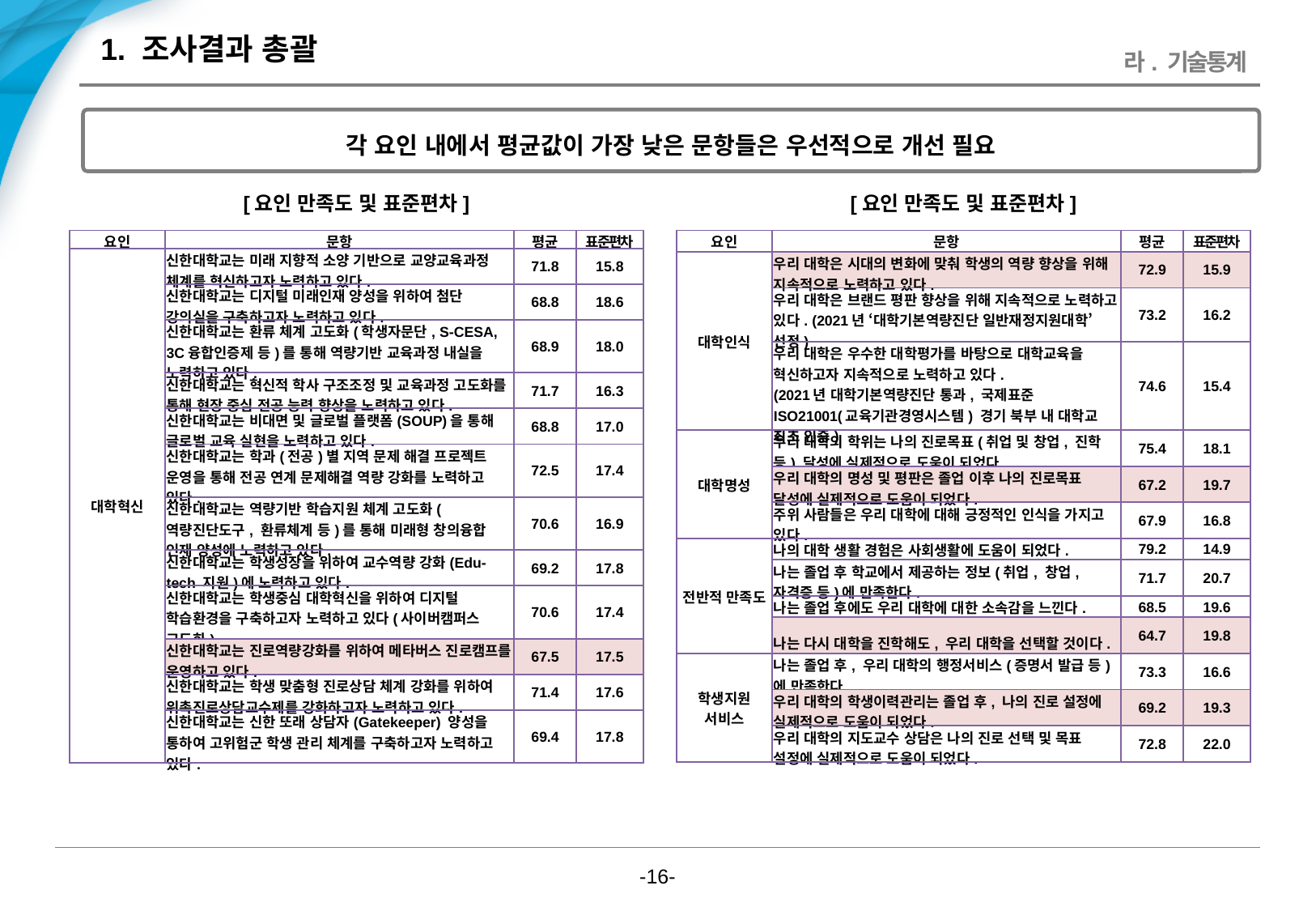

# 1. 조사결과 총괄
라. 기술통계
각 요인 내에서 평균값이 가장 낮은 문항들은 우선적으로 개선 필요
[요인 만족도 및 표준편차]
[요인 만족도 및 표준편차]
| 요인 | 문항 | 평균 | 표준편차 |
| --- | --- | --- | --- |
| 대학인식 | 우리 대학은 시대의 변화에 맞춰 학생의 역량 향상을 위해 지속적으로 노력하고 있다. | 72.9 | 15.9 |
|  | 우리 대학은 브랜드 평판 향상을 위해 지속적으로 노력하고 있다. (2021년 ‘대학기본역량진단 일반재정지원대학’ 선정) | 73.2 | 16.2 |
|  | 우리 대학은 우수한 대학평가를 바탕으로 대학교육을 혁신하고자 지속적으로 노력하고 있다. (2021년 대학기본역량진단 통과, 국제표준 ISO21001(교육기관경영시스템) 경기 북부 내 대학교 최초 인증) | 74.6 | 15.4 |
| 대학명성 | 우리 대학의 학위는 나의 진로목표(취업 및 창업, 진학 등) 달성에 실제적으로 도움이 되었다. | 75.4 | 18.1 |
|  | 우리 대학의 명성 및 평판은 졸업 이후 나의 진로목표 달성에 실제적으로 도움이 되었다. | 67.2 | 19.7 |
|  | 주위 사람들은 우리 대학에 대해 긍정적인 인식을 가지고 있다. | 67.9 | 16.8 |
| 전반적 만족도 | 나의 대학 생활 경험은 사회생활에 도움이 되었다. | 79.2 | 14.9 |
|  | 나는 졸업 후 학교에서 제공하는 정보(취업, 창업, 자격증 등)에 만족한다. | 71.7 | 20.7 |
|  | 나는 졸업 후에도 우리 대학에 대한 소속감을 느낀다. | 68.5 | 19.6 |
|  | 나는 다시 대학을 진학해도, 우리 대학을 선택할 것이다. | 64.7 | 19.8 |
| 학생지원 서비스 | 나는 졸업 후, 우리 대학의 행정서비스(증명서 발급 등)에 만족한다. | 73.3 | 16.6 |
|  | 우리 대학의 학생이력관리는 졸업 후, 나의 진로 설정에 실제적으로 도움이 되었다. | 69.2 | 19.3 |
|  | 우리 대학의 지도교수 상담은 나의 진로 선택 및 목표 설정에 실제적으로 도움이 되었다. | 72.8 | 22.0 |
| 요인 | 문항 | 평균 | 표준편차 |
| --- | --- | --- | --- |
| 대학혁신 | 신한대학교는 미래 지향적 소양 기반으로 교양교육과정 체계를 혁신하고자 노력하고 있다. | 71.8 | 15.8 |
|  | 신한대학교는 디지털 미래인재 양성을 위하여 첨단 강의실을 구축하고자 노력하고 있다. | 68.8 | 18.6 |
|  | 신한대학교는 환류 체계 고도화(학생자문단, S-CESA, 3C융합인증제 등)를 통해 역량기반 교육과정 내실을 노력하고 있다. | 68.9 | 18.0 |
|  | 신한대학교는 혁신적 학사 구조조정 및 교육과정 고도화를 통해 현장 중심 전공 능력 향상을 노력하고 있다. | 71.7 | 16.3 |
|  | 신한대학교는 비대면 및 글로벌 플랫폼(SOUP)을 통해 글로벌 교육 실현을 노력하고 있다. | 68.8 | 17.0 |
|  | 신한대학교는 학과(전공)별 지역 문제 해결 프로젝트 운영을 통해 전공 연계 문제해결 역량 강화를 노력하고 있다. | 72.5 | 17.4 |
|  | 신한대학교는 역량기반 학습지원 체계 고도화(역량진단도구, 환류체계 등)를 통해 미래형 창의융합 인재 양성에 노력하고 있다. | 70.6 | 16.9 |
|  | 신한대학교는 학생성장을 위하여 교수역량 강화(Edu-tech 지원)에 노력하고 있다. | 69.2 | 17.8 |
|  | 신한대학교는 학생중심 대학혁신을 위하여 디지털 학습환경을 구축하고자 노력하고 있다(사이버캠퍼스 고도화). | 70.6 | 17.4 |
|  | 신한대학교는 진로역량강화를 위하여 메타버스 진로캠프를 운영하고 있다. | 67.5 | 17.5 |
|  | 신한대학교는 학생 맞춤형 진로상담 체계 강화를 위하여 위촉진로상담교수제를 강화하고자 노력하고 있다. | 71.4 | 17.6 |
|  | 신한대학교는 신한 또래 상담자(Gatekeeper) 양성을 통하여 고위험군 학생 관리 체계를 구축하고자 노력하고 있다. | 69.4 | 17.8 |
-16-